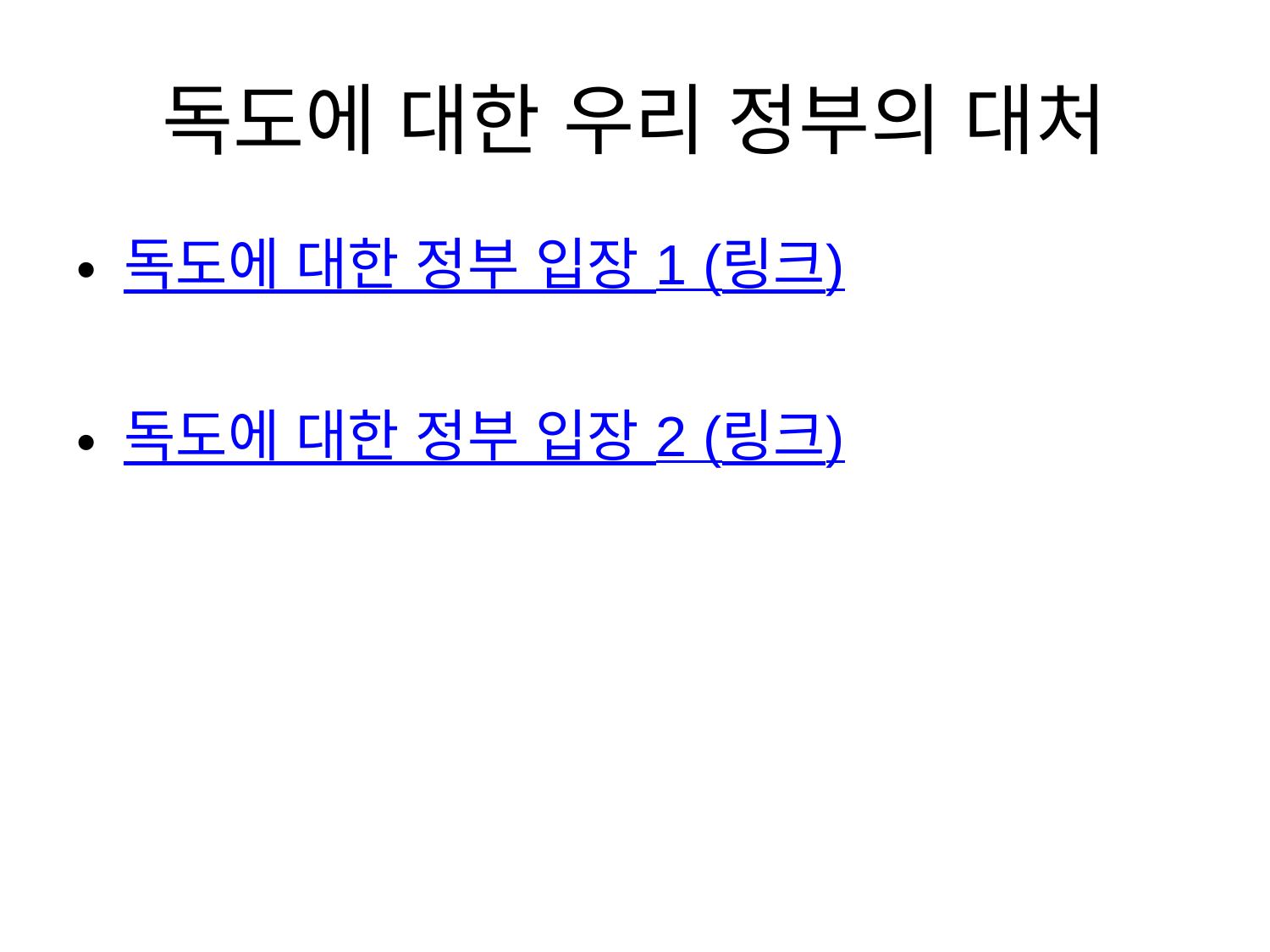

# 독도에 대한 우리 정부의 대처
독도에 대한 정부 입장 1 (링크)

독도에 대한 정부 입장 2 (링크)